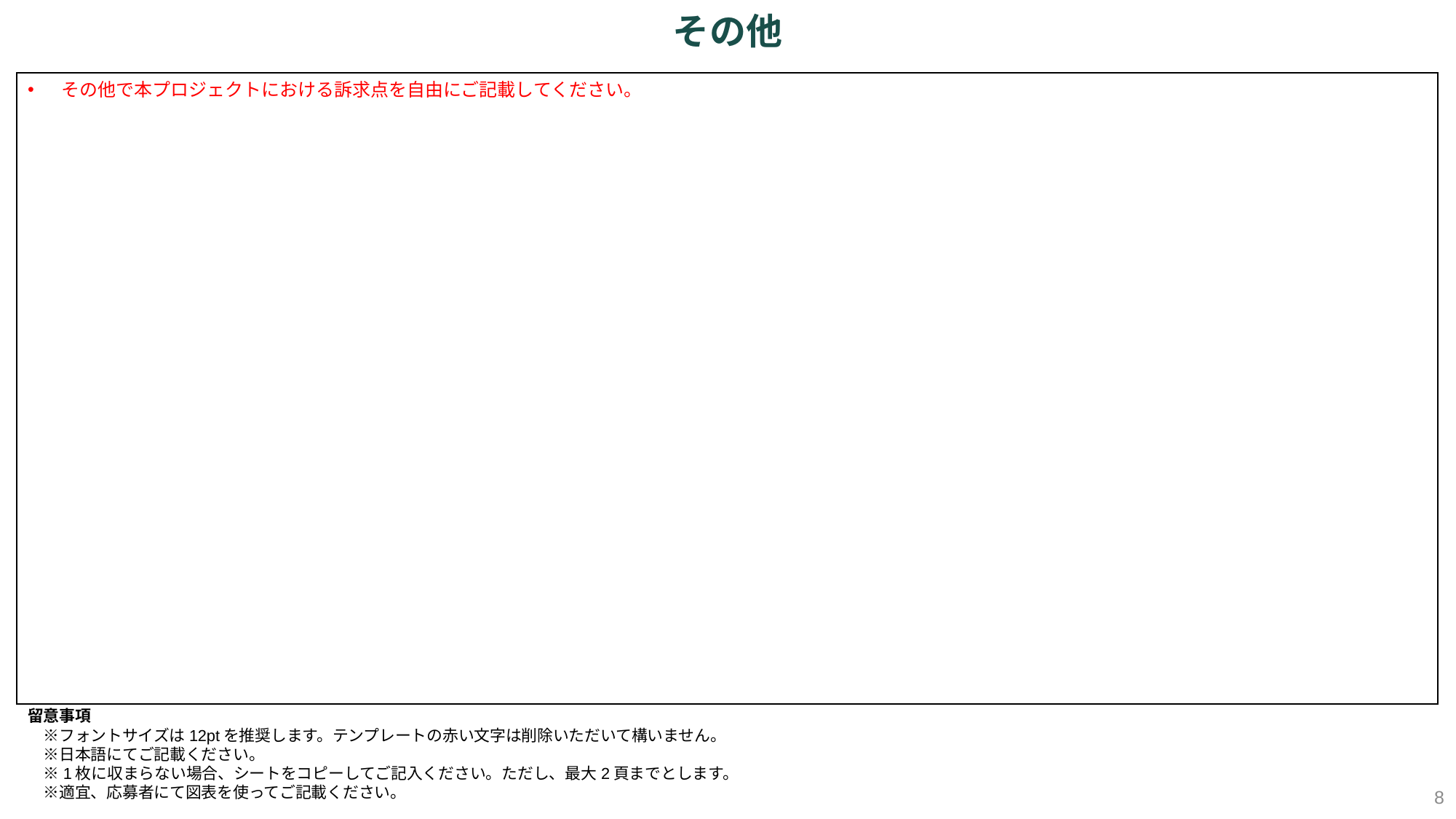

# その他
その他で本プロジェクトにおける訴求点を自由にご記載してください。
留意事項
　※フォントサイズは12ptを推奨します。テンプレートの赤い文字は削除いただいて構いません。
　※日本語にてご記載ください。
　※1枚に収まらない場合、シートをコピーしてご記入ください。ただし、最大2頁までとします。
　※適宜、応募者にて図表を使ってご記載ください。
8